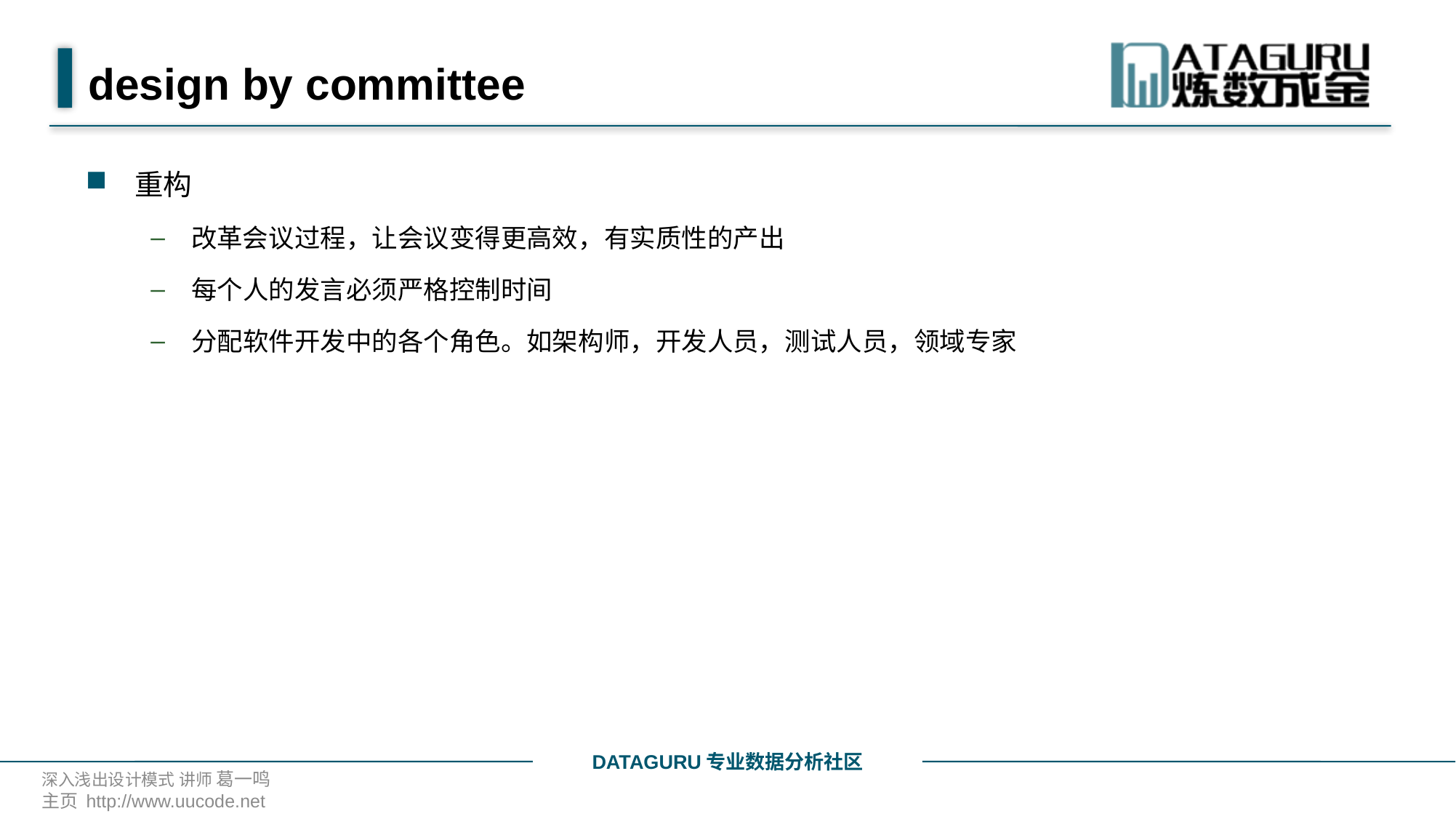

# design by committee
重构
改革会议过程，让会议变得更高效，有实质性的产出
每个人的发言必须严格控制时间
分配软件开发中的各个角色。如架构师，开发人员，测试人员，领域专家